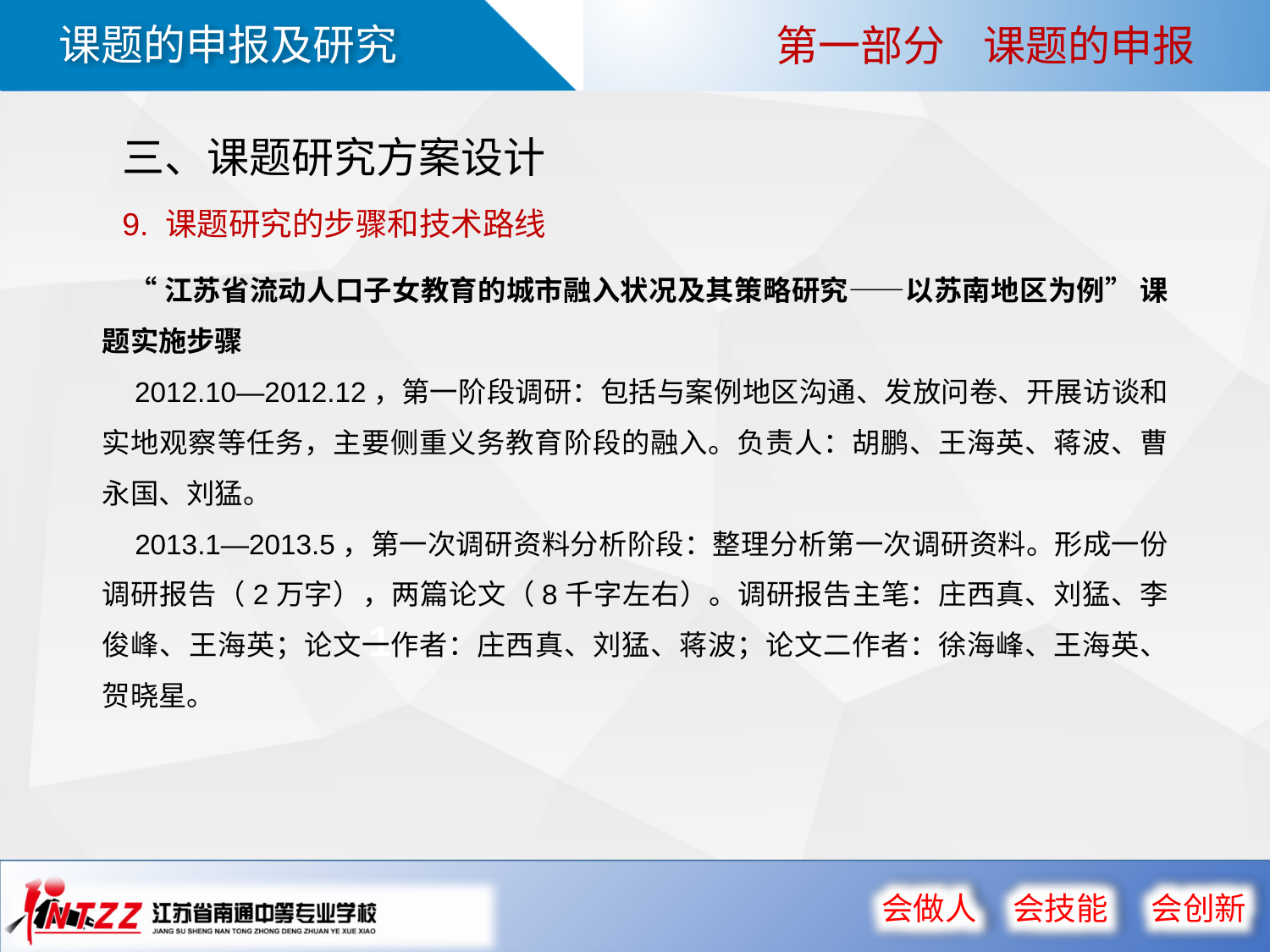

第一部分    课题的申报
三、课题研究方案设计
9. 课题研究的步骤和技术路线
    “江苏省流动人口子女教育的城市融入状况及其策略研究——以苏南地区为例” 课题实施步骤
    2012.10—2012.12，第一阶段调研：包括与案例地区沟通、发放问卷、开展访谈和实地观察等任务，主要侧重义务教育阶段的融入。负责人：胡鹏、王海英、蒋波、曹永国、刘猛。
    2013.1—2013.5，第一次调研资料分析阶段：整理分析第一次调研资料。形成一份调研报告（2万字），两篇论文（8千字左右）。调研报告主笔：庄西真、刘猛、李俊峰、王海英；论文一作者：庄西真、刘猛、蒋波；论文二作者：徐海峰、王海英、贺晓星。

1